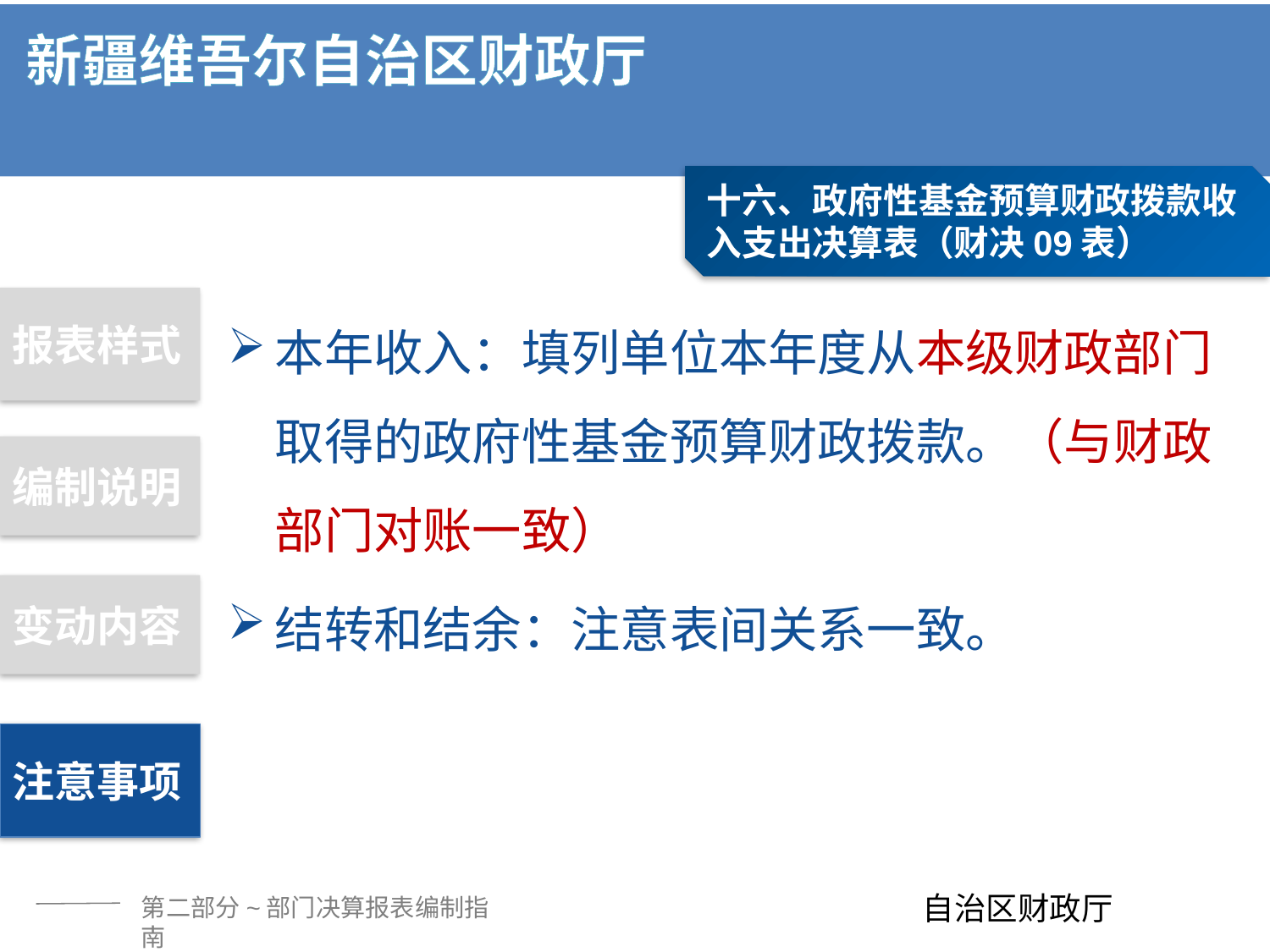

十六、政府性基金预算财政拨款收入支出决算表（财决09表）
本年收入：填列单位本年度从本级财政部门取得的政府性基金预算财政拨款。（与财政部门对账一致）
结转和结余：注意表间关系一致。
报表样式
编制说明
注意事项
变动内容
第二部分~部门决算报表编制指南
83